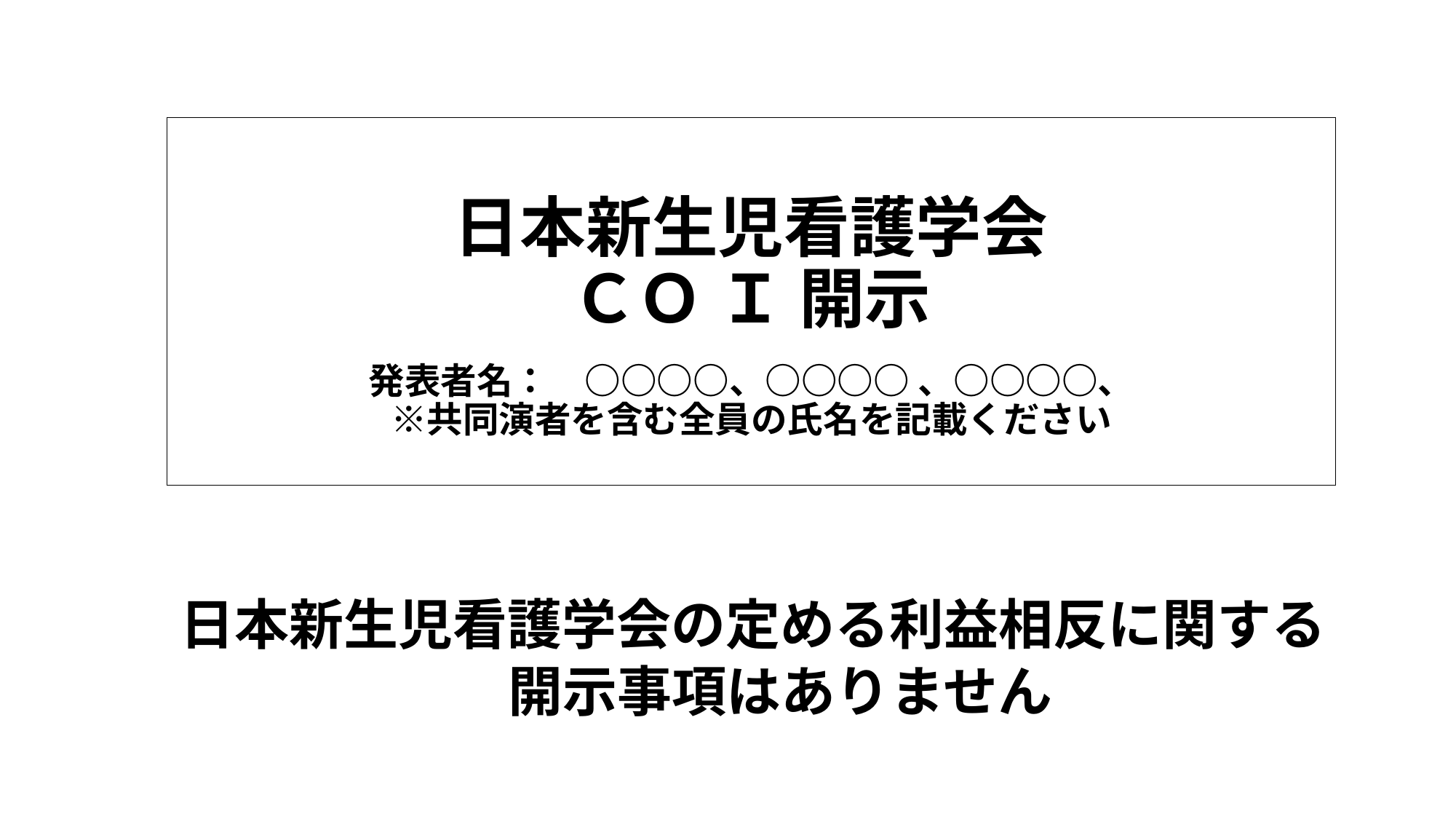

# 日本新生児看護学会 ＣＯ Ｉ 開示 　 発表者名：　○○○○、○○○○ 、○○○○、 ※共同演者を含む全員の氏名を記載ください
日本新生児看護学会の定める利益相反に関する
　開示事項はありません